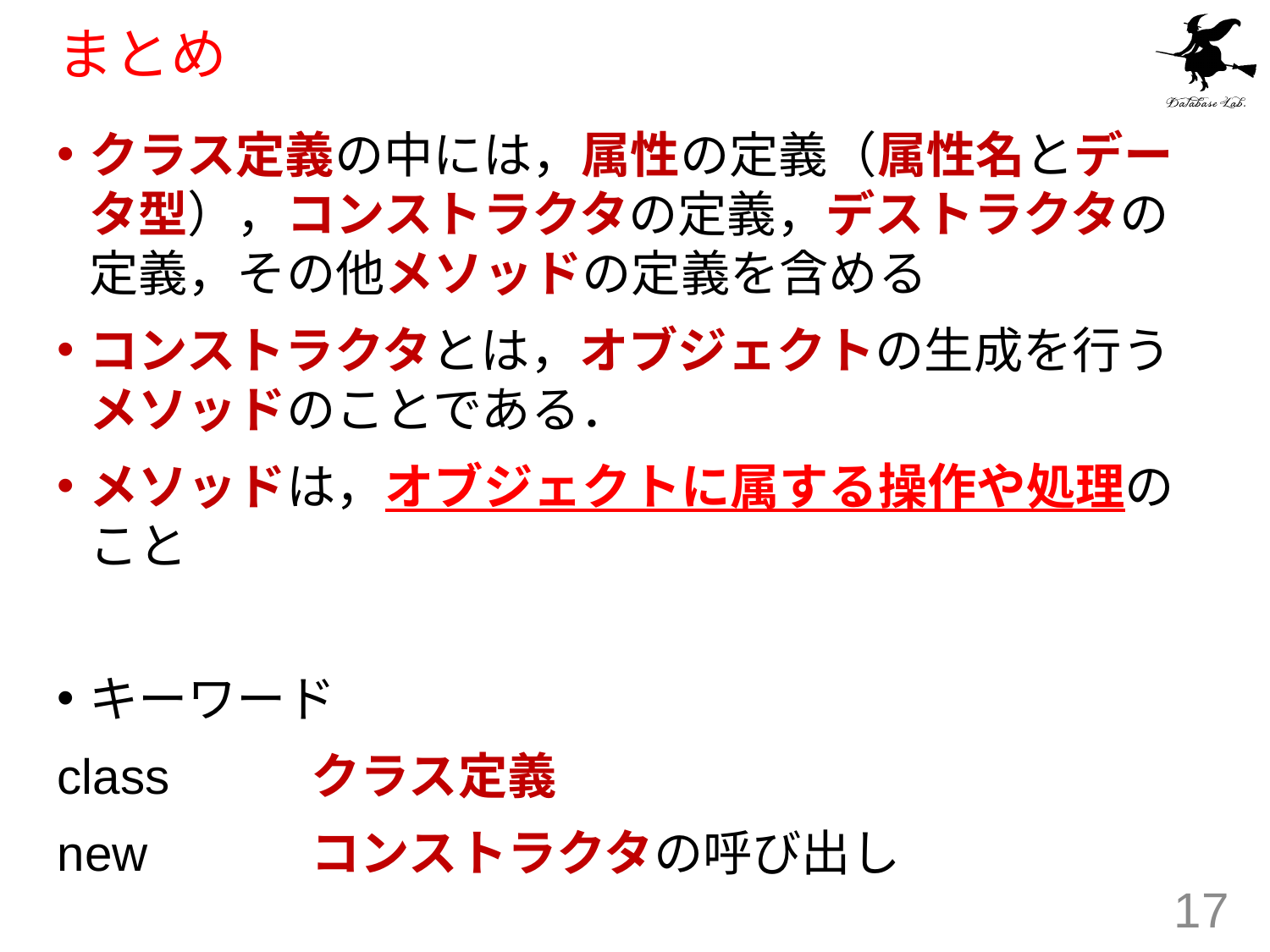

# まとめ
クラス定義の中には，属性の定義（属性名とデータ型），コンストラクタの定義，デストラクタの定義，その他メソッドの定義を含める
コンストラクタとは，オブジェクトの生成を行うメソッドのことである．
メソッドは，オブジェクトに属する操作や処理のこと

キーワード
class		クラス定義
new		コンストラクタの呼び出し
17